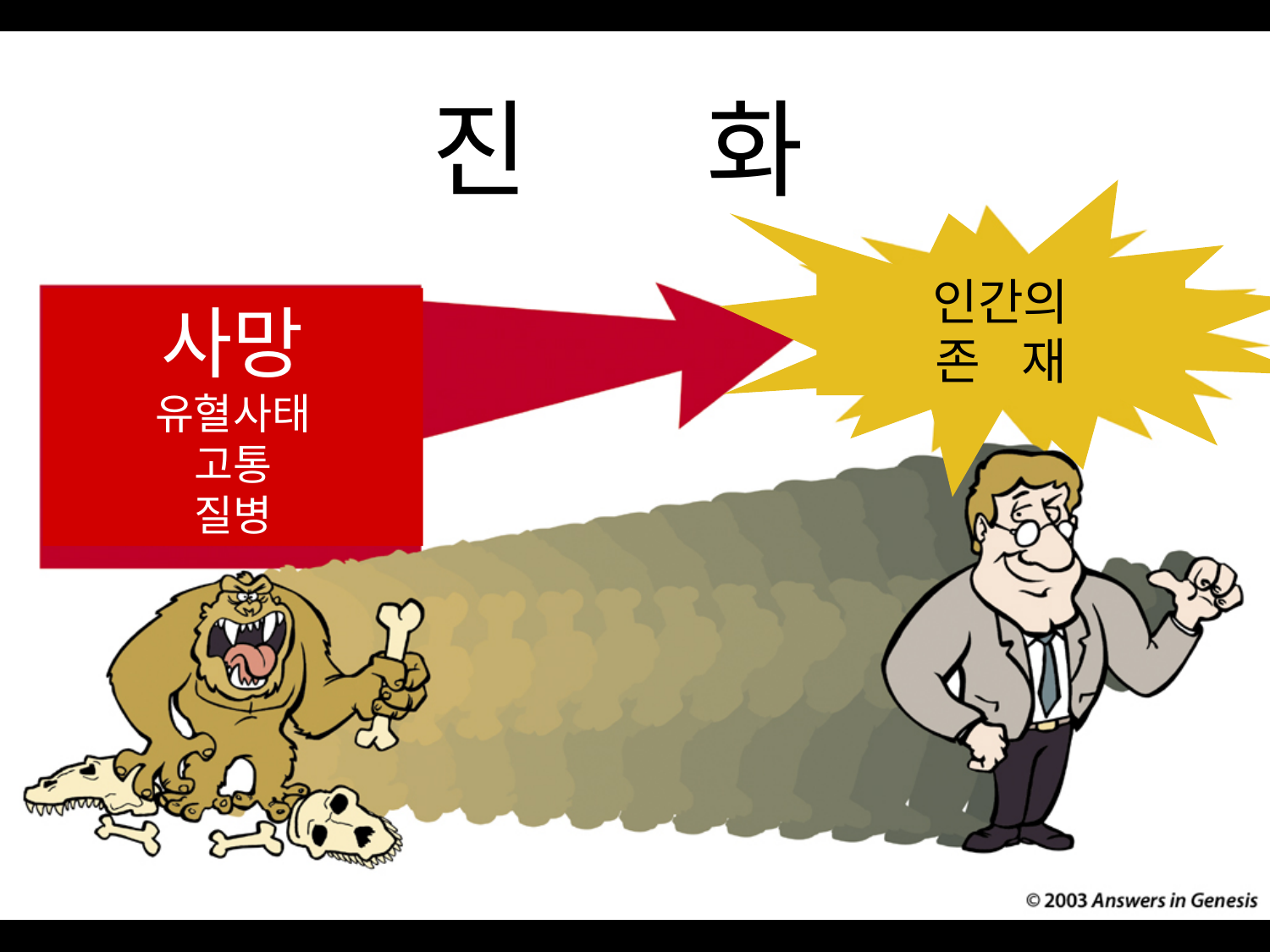

# Evolution: Death-Man 00413

    진      화

인간의
존   재
사망
유혈사태
고통
질병